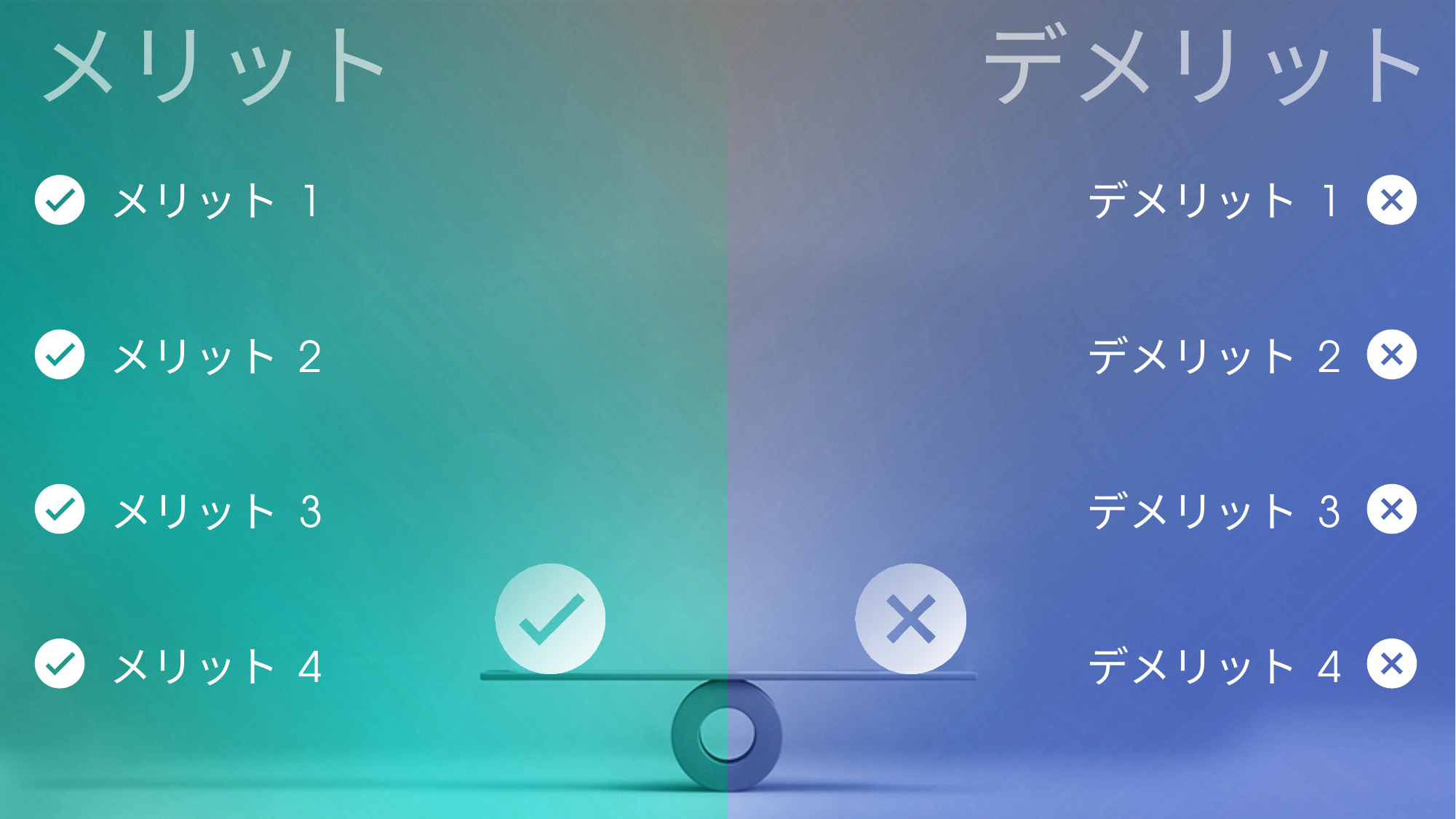

メリット
デメリット
メリット 1
デメリット 1

メリット 2
デメリット 2

メリット 3
デメリット 3

メリット 4
デメリット 4